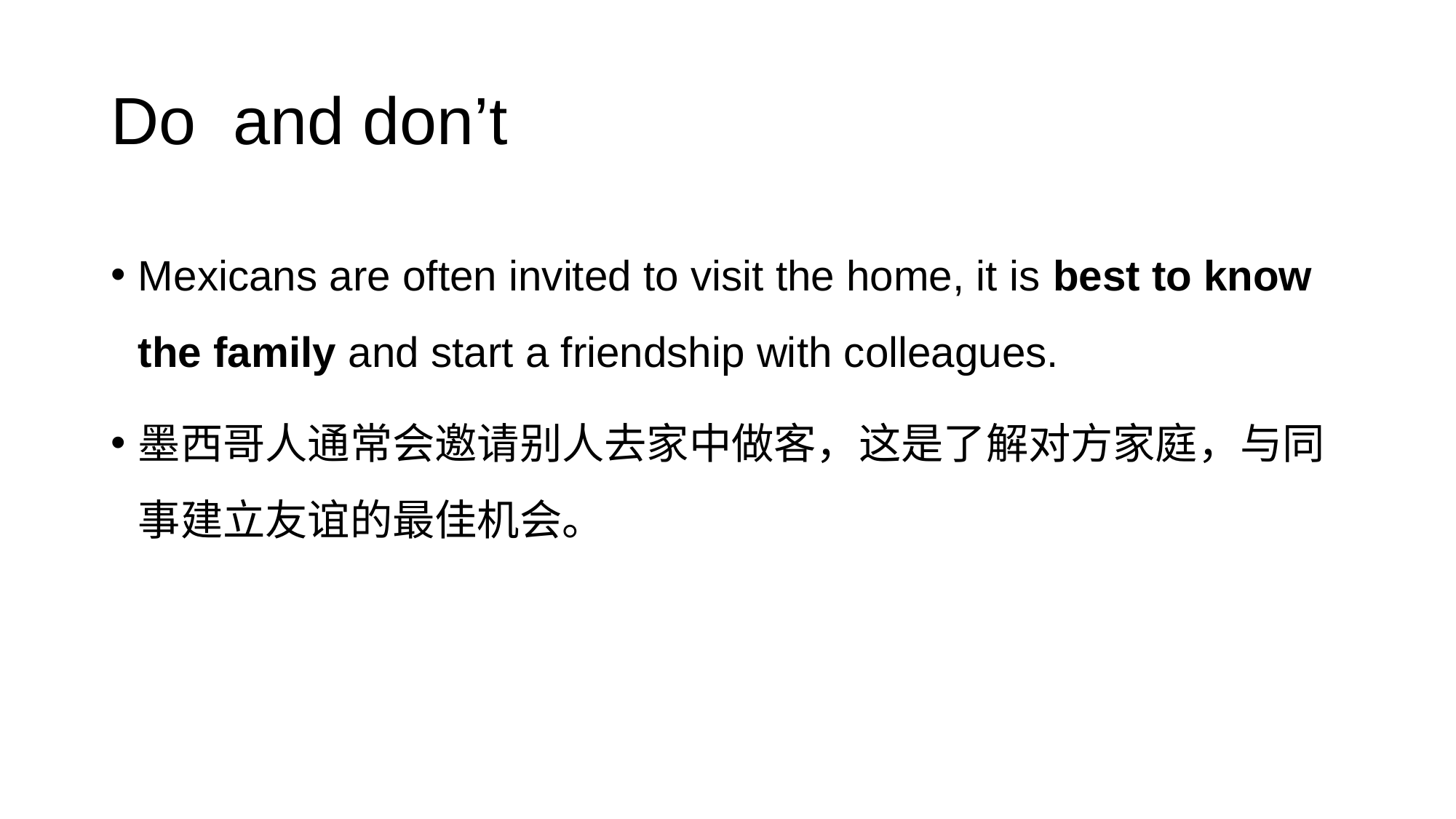

# Do  and don’t
Mexicans are often invited to visit the home, it is best to know the family and start a friendship with colleagues.
墨西哥人通常会邀请别人去家中做客，这是了解对方家庭，与同事建立友谊的最佳机会。